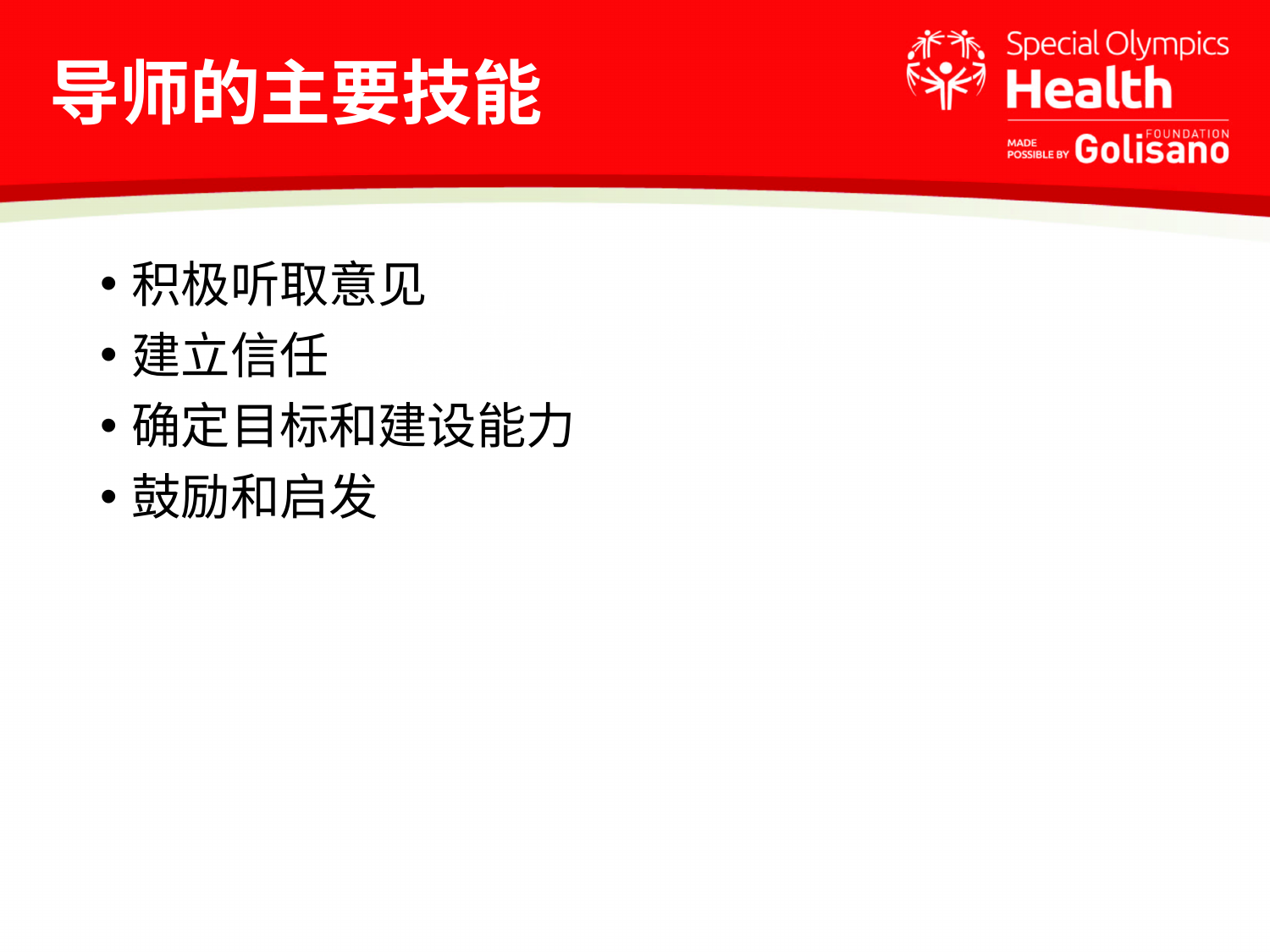

# 导师的主要技能
积极听取意见
建立信任
确定目标和建设能力
鼓励和启发

记者们正在报道一个以上的项目
不仅要负责发布故事，还要整天发推特，写博客，拍视频
我们生活在一个24小时的新闻环境中
竞争激烈的内容